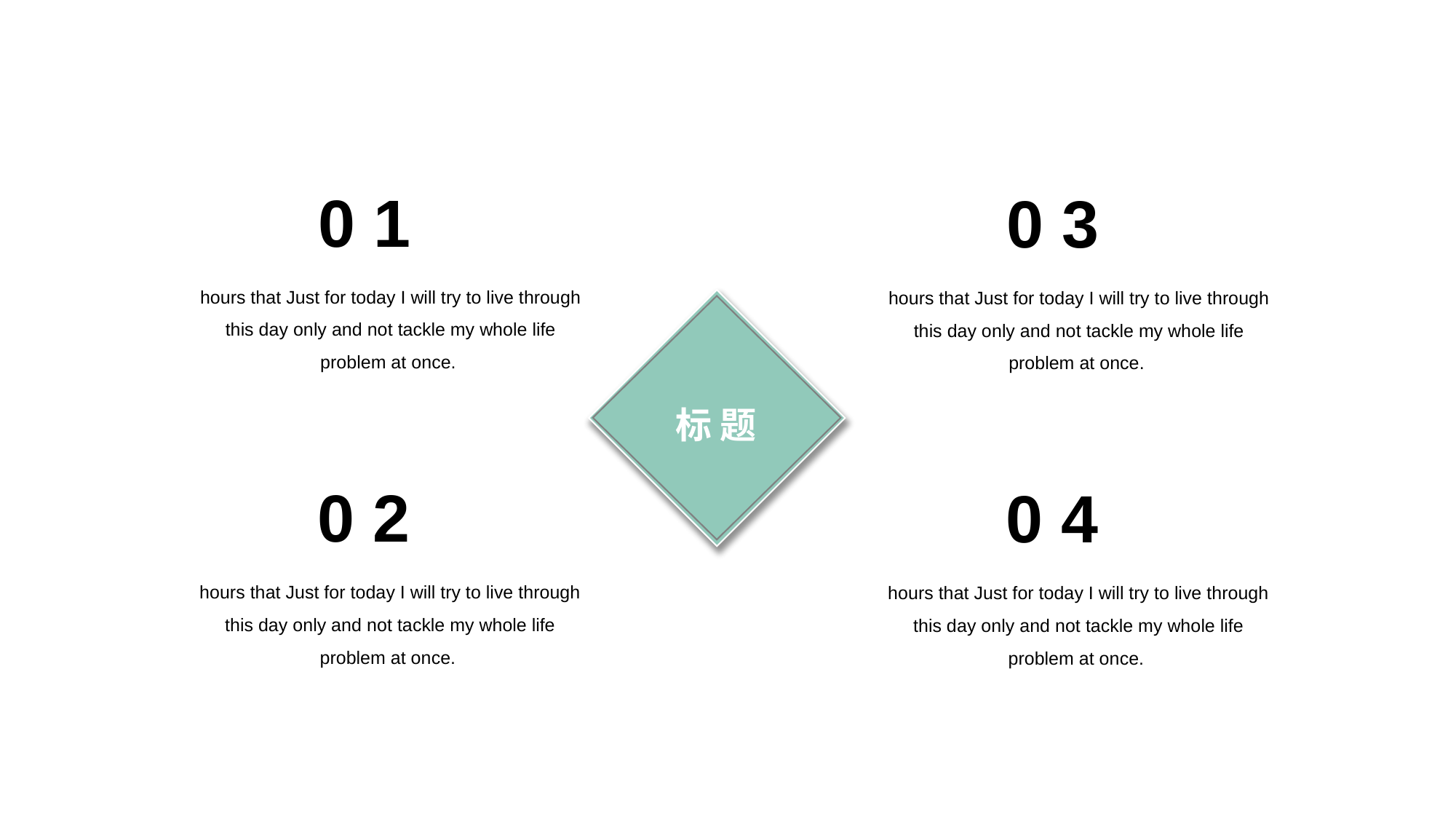

0 1
0 3
hours that Just for today I will try to live through this day only and not tackle my whole life problem at once.
hours that Just for today I will try to live through this day only and not tackle my whole life problem at once.

标 题
0 2
0 4
hours that Just for today I will try to live through this day only and not tackle my whole life problem at once.
hours that Just for today I will try to live through this day only and not tackle my whole life problem at once.